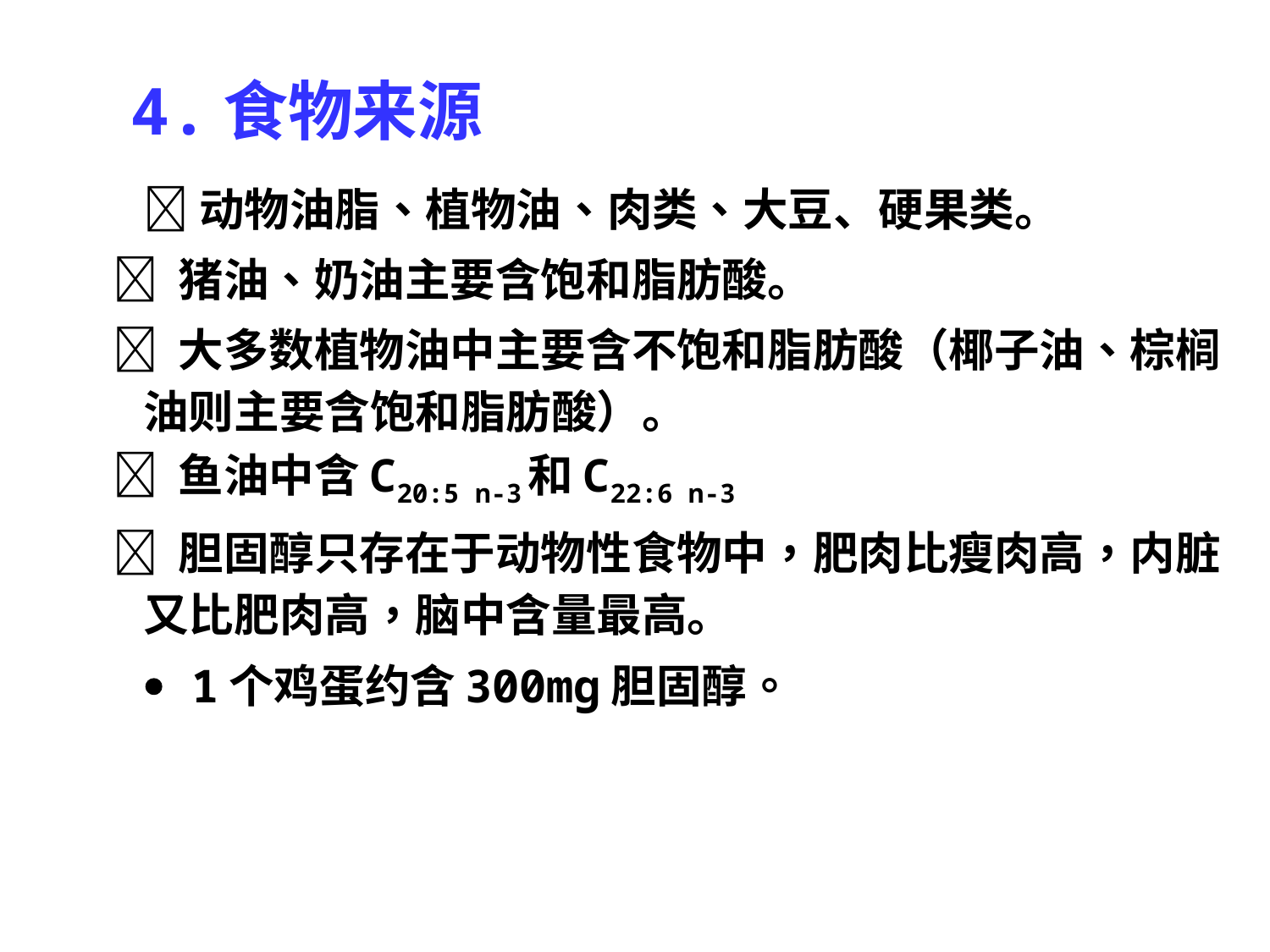

4.食物来源
• 动物油脂、植物油、肉类、大豆、硬果类。
  • 猪油、奶油主要含饱和脂肪酸。
  • 大多数植物油中主要含不饱和脂肪酸（椰子油、棕榈油则主要含饱和脂肪酸）。
  • 鱼油中含C20:5 n-3和C22:6 n-3
  • 胆固醇只存在于动物性食物中，肥肉比瘦肉高，内脏又比肥肉高，脑中含量最高。
  • 1个鸡蛋约含300mg胆固醇。